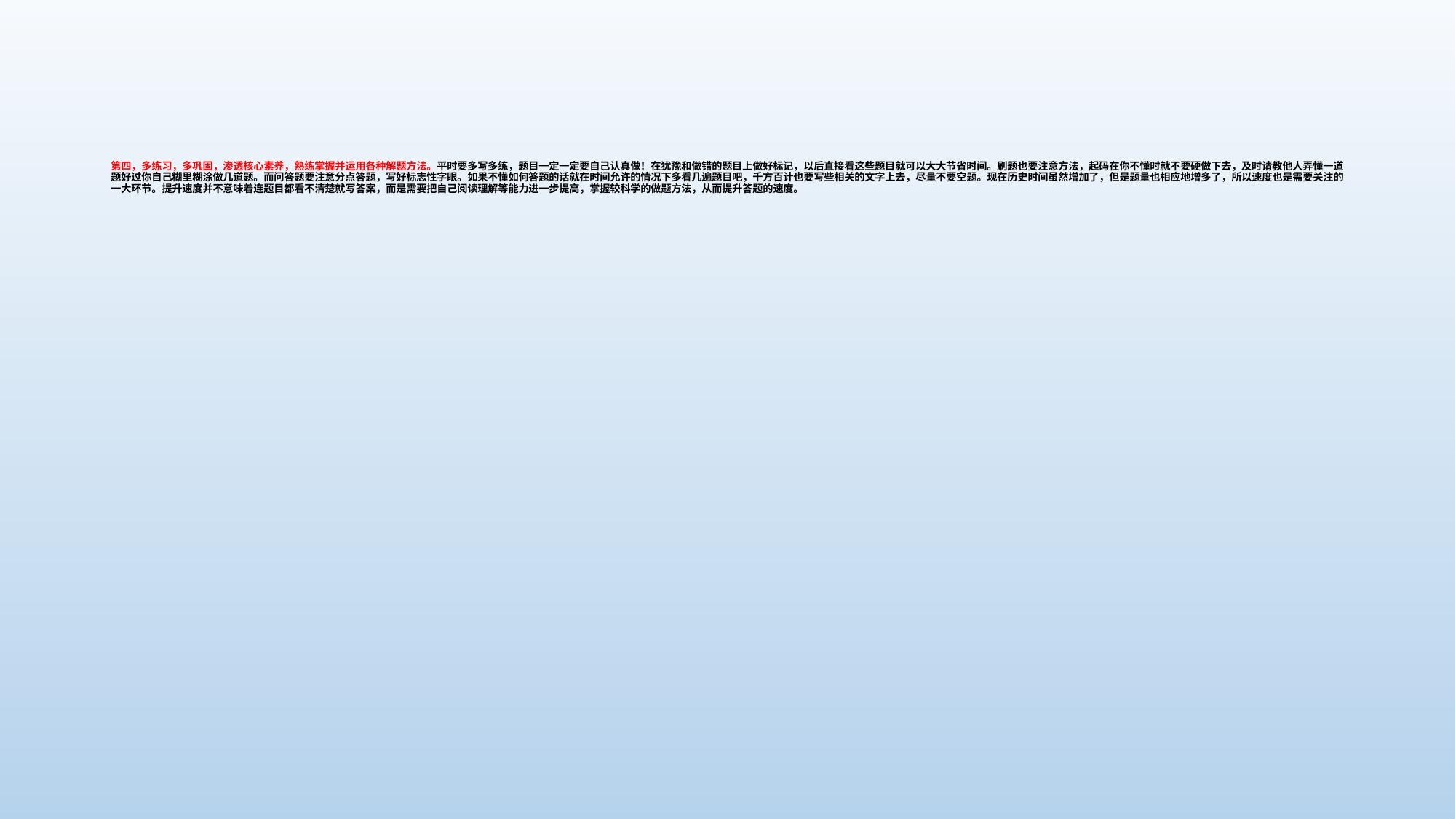

# 第四，多练习，多巩固，渗透核心素养，熟练掌握并运用各种解题方法。平时要多写多练，题目一定一定要自己认真做！在犹豫和做错的题目上做好标记，以后直接看这些题目就可以大大节省时间。刷题也要注意方法，起码在你不懂时就不要硬做下去，及时请教他人弄懂一道题好过你自己糊里糊涂做几道题。而问答题要注意分点答题，写好标志性字眼。如果不懂如何答题的话就在时间允许的情况下多看几遍题目吧，千方百计也要写些相关的文字上去，尽量不要空题。现在历史时间虽然增加了，但是题量也相应地增多了，所以速度也是需要关注的一大环节。提升速度并不意味着连题目都看不清楚就写答案，而是需要把自己阅读理解等能力进一步提高，掌握较科学的做题方法，从而提升答题的速度。